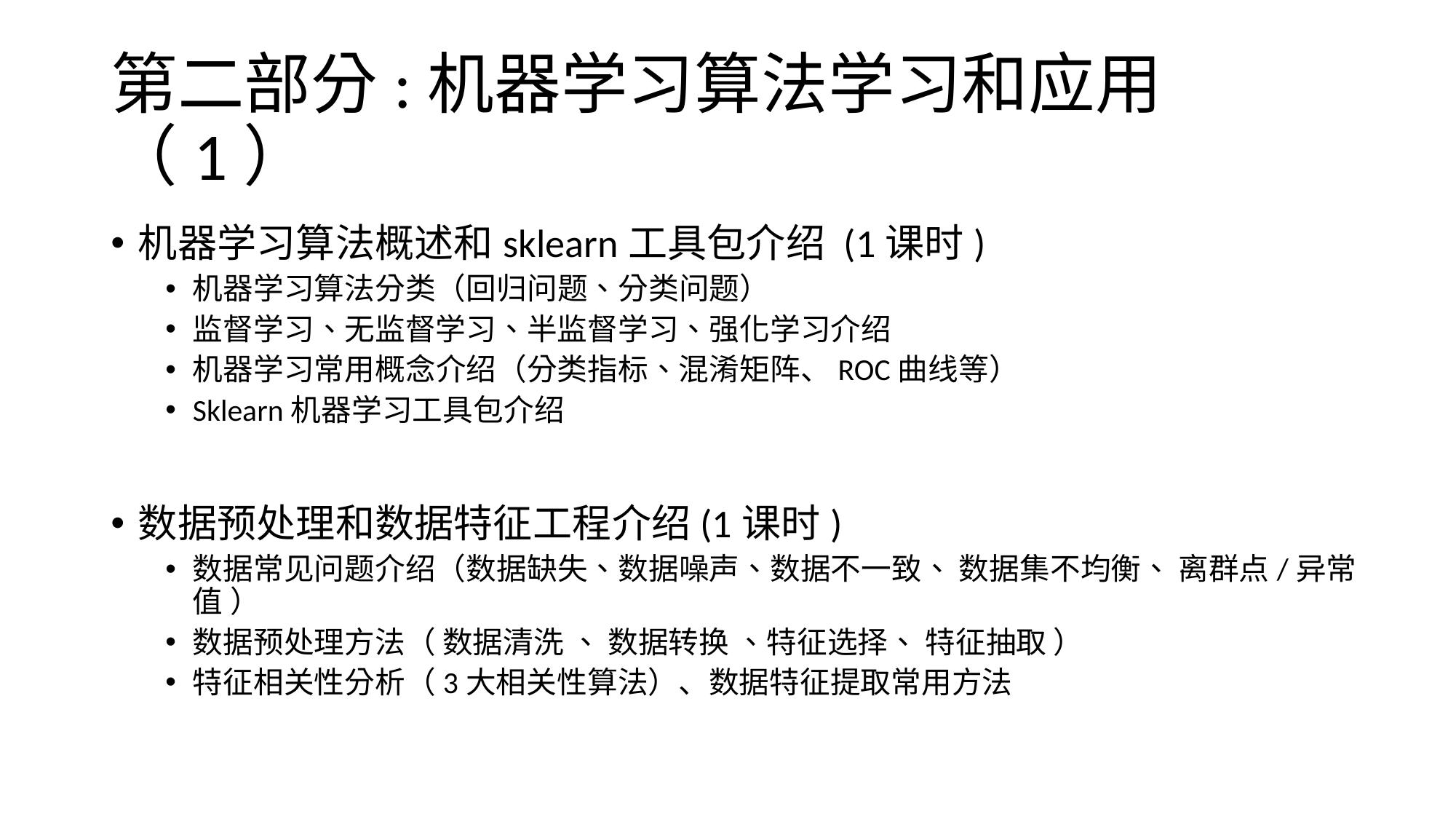

# 第二部分:机器学习算法学习和应用（1）
机器学习算法概述和sklearn工具包介绍 (1课时)
机器学习算法分类（回归问题、分类问题）
监督学习、无监督学习、半监督学习、强化学习介绍
机器学习常用概念介绍（分类指标、混淆矩阵、ROC曲线等）
Sklearn机器学习工具包介绍

数据预处理和数据特征工程介绍(1课时)
数据常见问题介绍（数据缺失、数据噪声、数据不一致、 数据集不均衡、 离群点/异常值 ）
数据预处理方法（ 数据清洗 、 数据转换 、特征选择、 特征抽取 ）
特征相关性分析（3大相关性算法）、数据特征提取常用方法